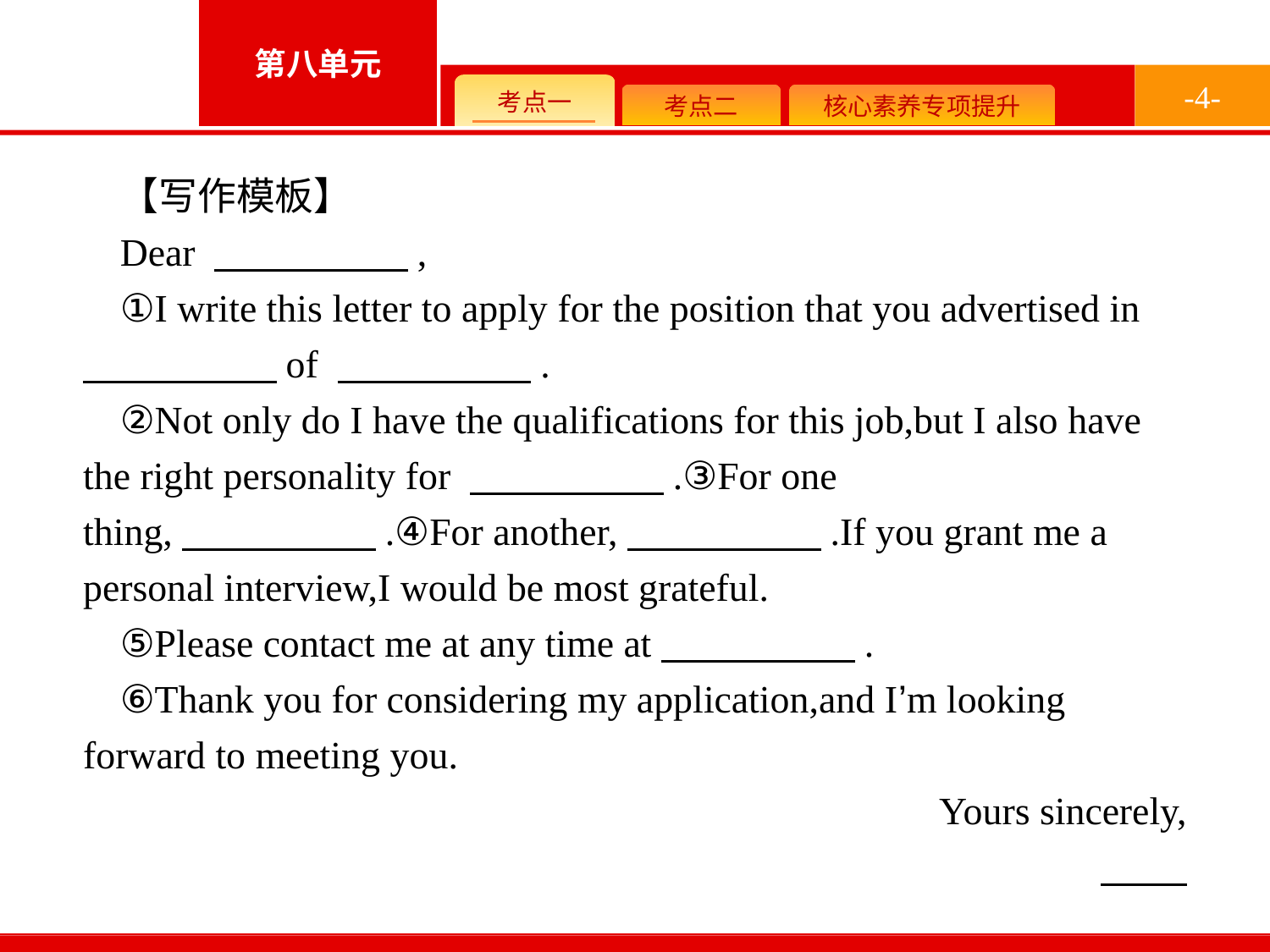

-4-
【写作模板】
Dear 　　　　　,
①I write this letter to apply for the position that you advertised in 　　　　　of 　　　　　.
②Not only do I have the qualifications for this job,but I also have the right personality for 　　　　　.③For one thing,　　　　　.④For another,　　　　　.If you grant me a personal interview,I would be most grateful.
⑤Please contact me at any time at　　　　　.
⑥Thank you for considering my application,and I’m looking forward to meeting you.
Yours sincerely,